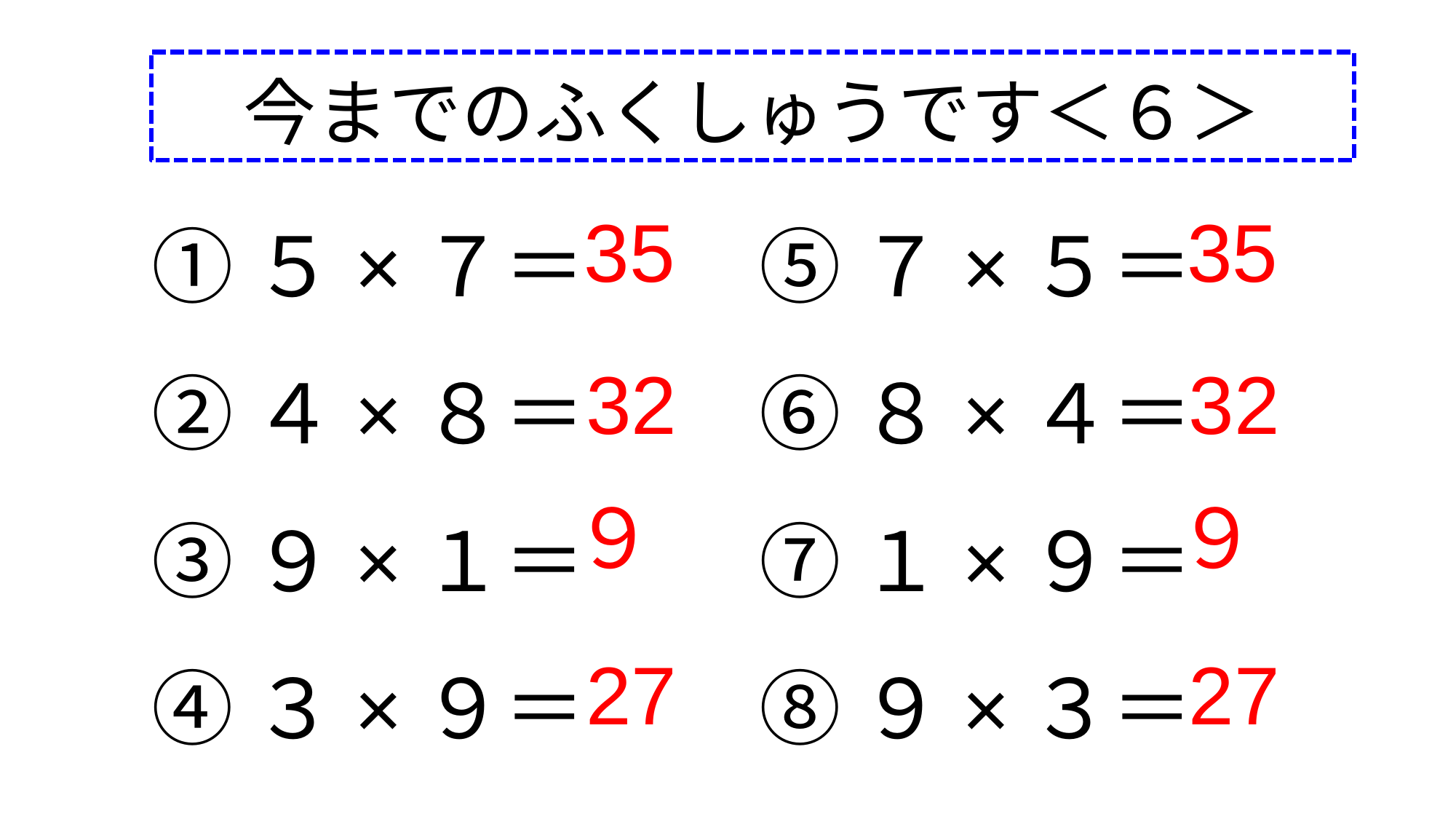

今までのふくしゅうです＜６＞
①５×７＝
②４×８＝
③９×１＝
④３×９＝
⑤７×５＝
⑥８×４＝
⑦１×９＝
⑧９×３＝
35
35
32
32
９
９
27
27